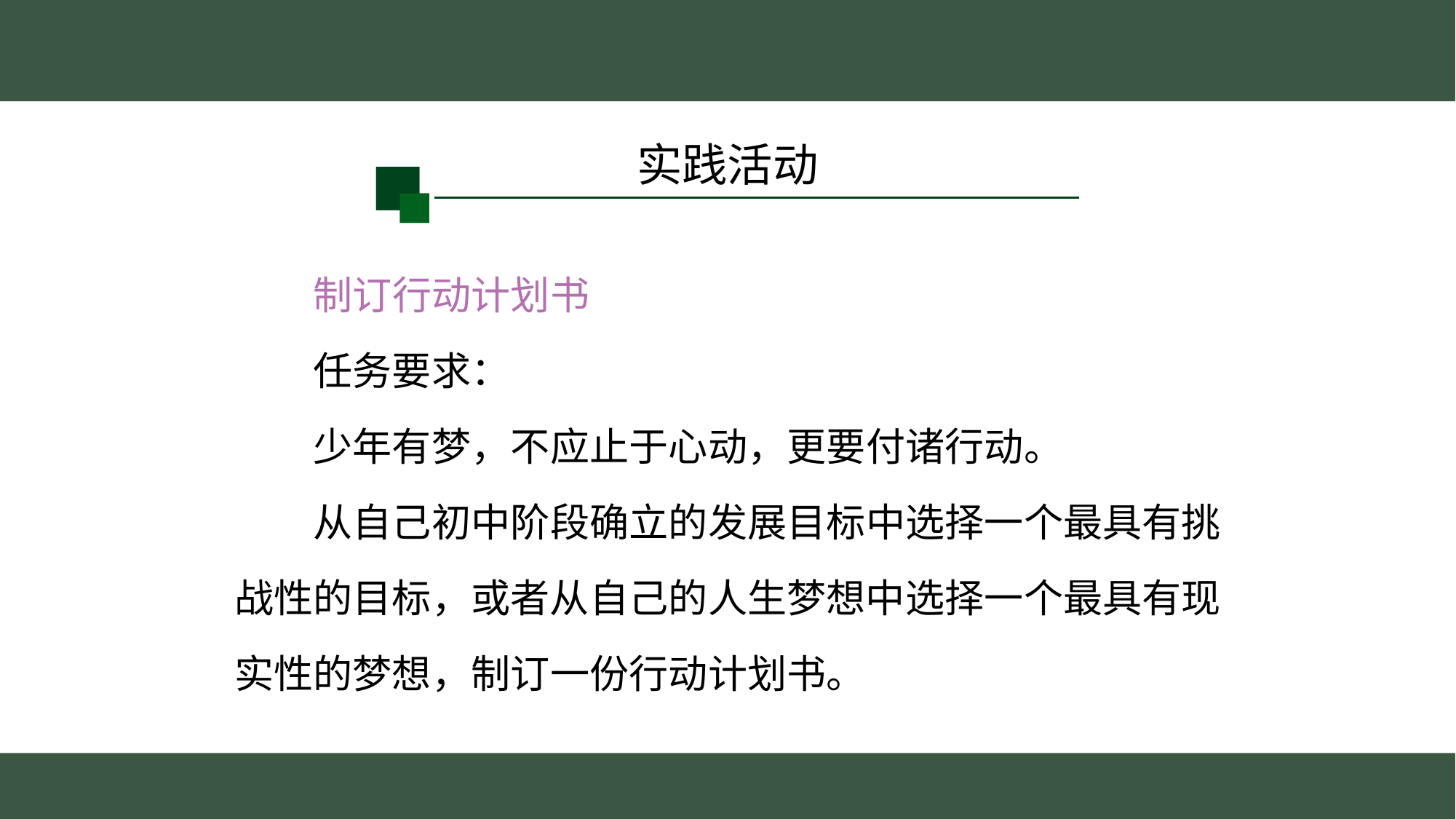

实践活动
　　制订行动计划书
　　任务要求：
　　少年有梦，不应止于心动，更要付诸行动。
　　从自己初中阶段确立的发展目标中选择一个最具有挑
战性的目标，或者从自己的人生梦想中选择一个最具有现
实性的梦想，制订一份行动计划书。